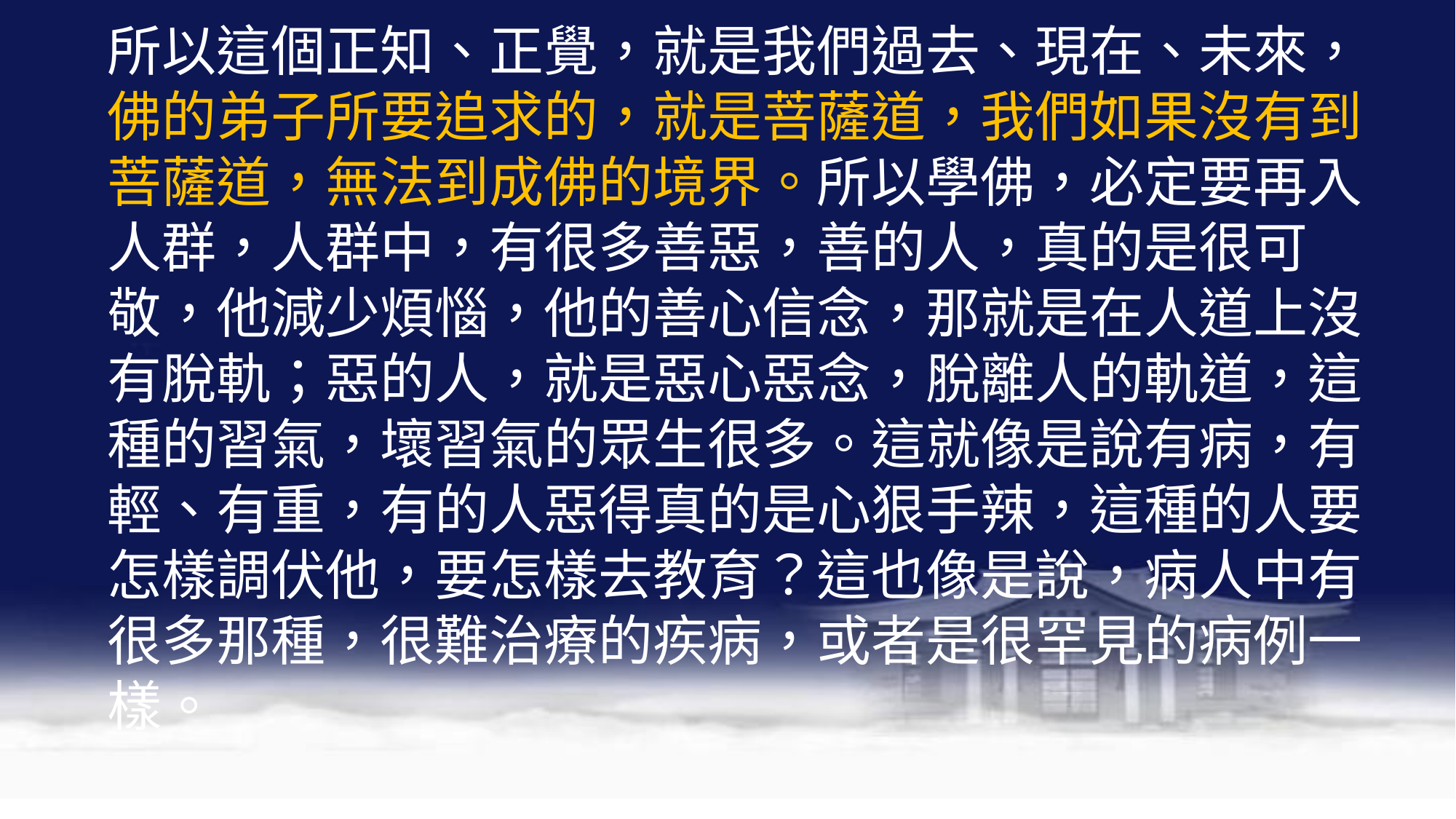

所以這個正知、正覺，就是我們過去、現在、未來，佛的弟子所要追求的，就是菩薩道，我們如果沒有到菩薩道，無法到成佛的境界。所以學佛，必定要再入人群，人群中，有很多善惡，善的人，真的是很可敬，他減少煩惱，他的善心信念，那就是在人道上沒有脫軌；惡的人，就是惡心惡念，脫離人的軌道，這種的習氣，壞習氣的眾生很多。這就像是說有病，有輕、有重，有的人惡得真的是心狠手辣，這種的人要怎樣調伏他，要怎樣去教育？這也像是說，病人中有很多那種，很難治療的疾病，或者是很罕見的病例一樣。